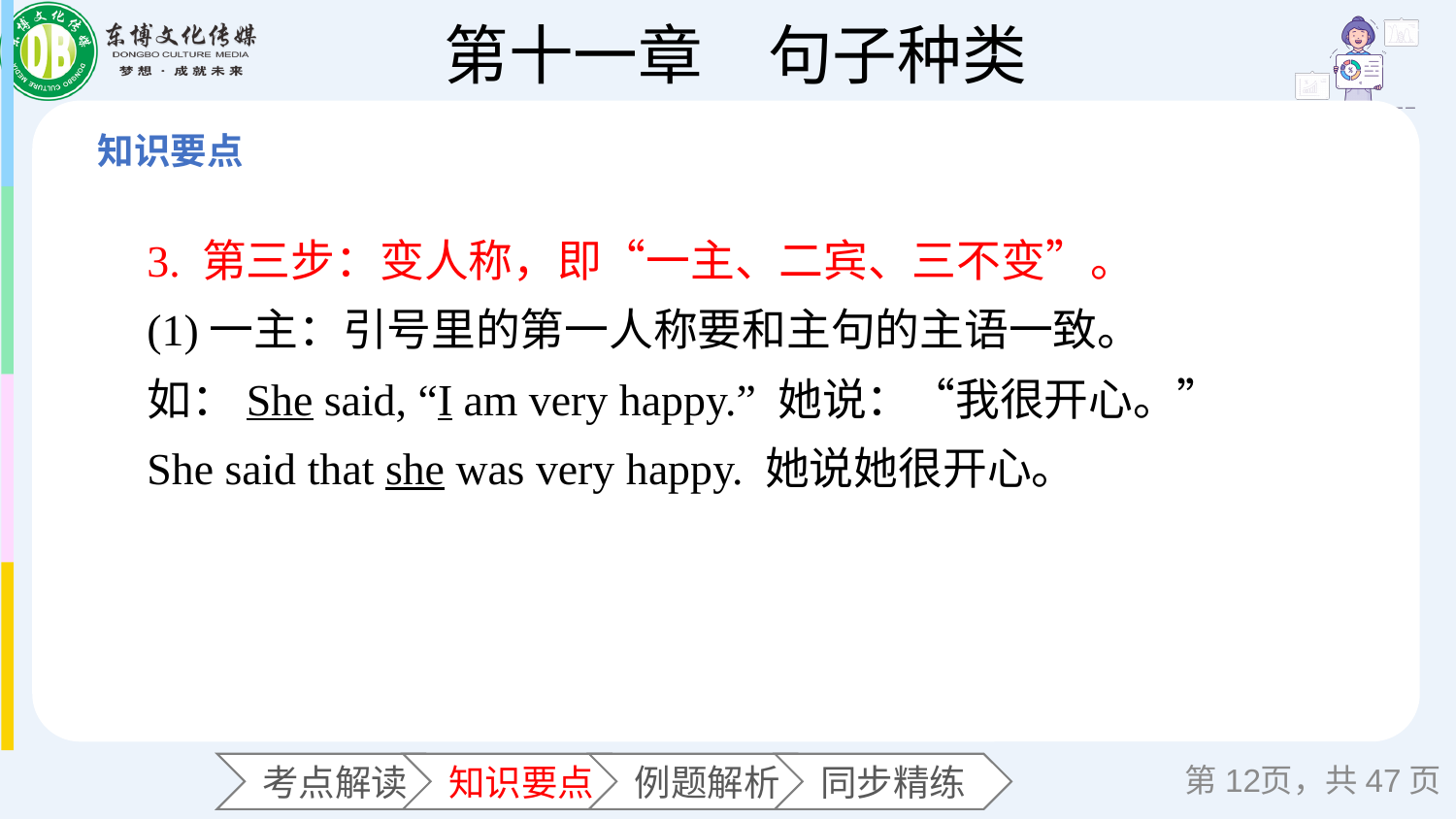

3. 第三步：变人称，即“一主、二宾、三不变”。
(1)一主：引号里的第一人称要和主句的主语一致。
如：She said, “I am very happy.” 她说：“我很开心。”
She said that she was very happy. 她说她很开心。

第12页，共47页